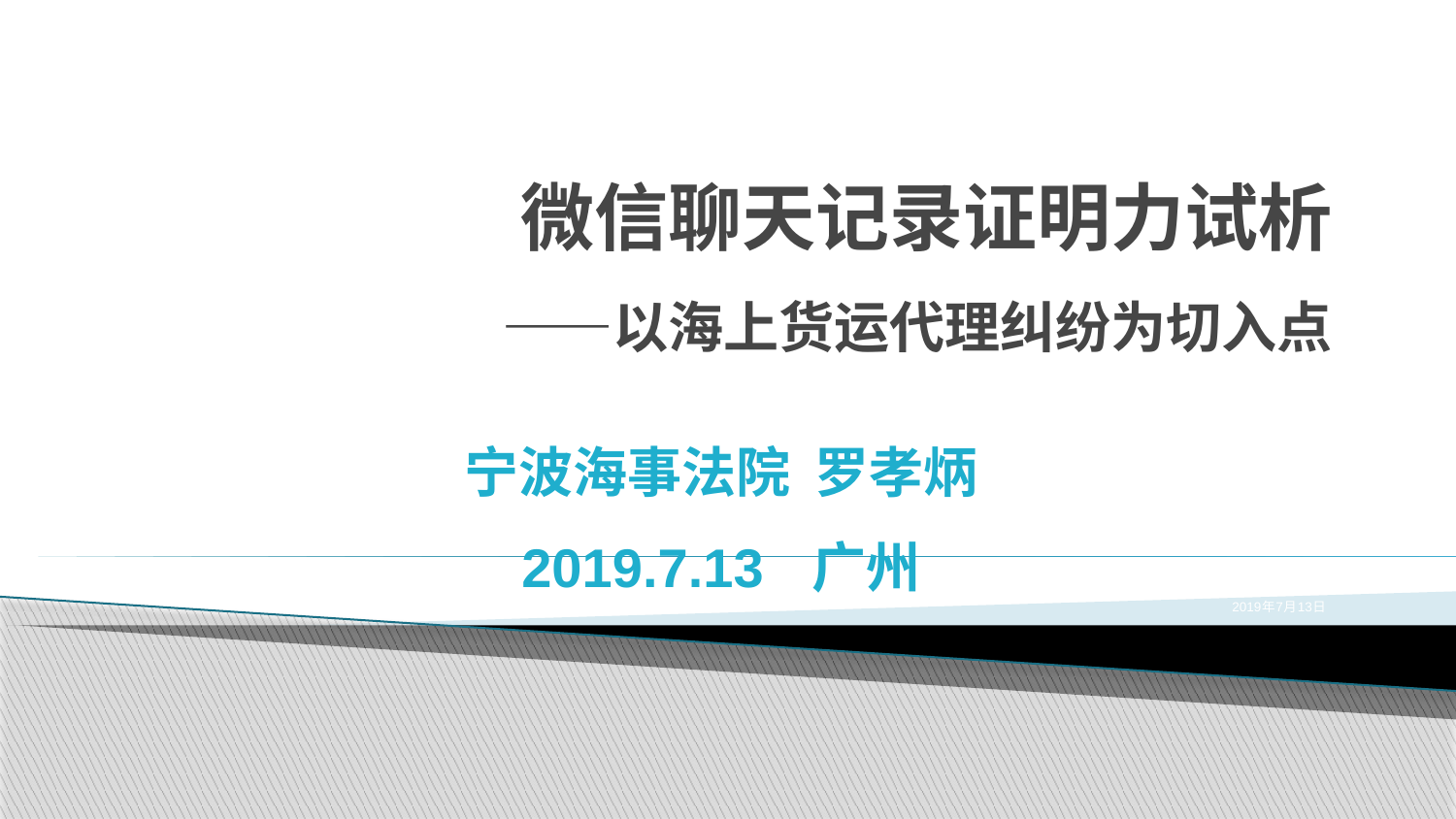

# 微信聊天记录证明力试析 ——以海上货运代理纠纷为切入点
罗孝炳
宁波海事法院  罗孝炳

2019.7.13   广州
2019年7月13日